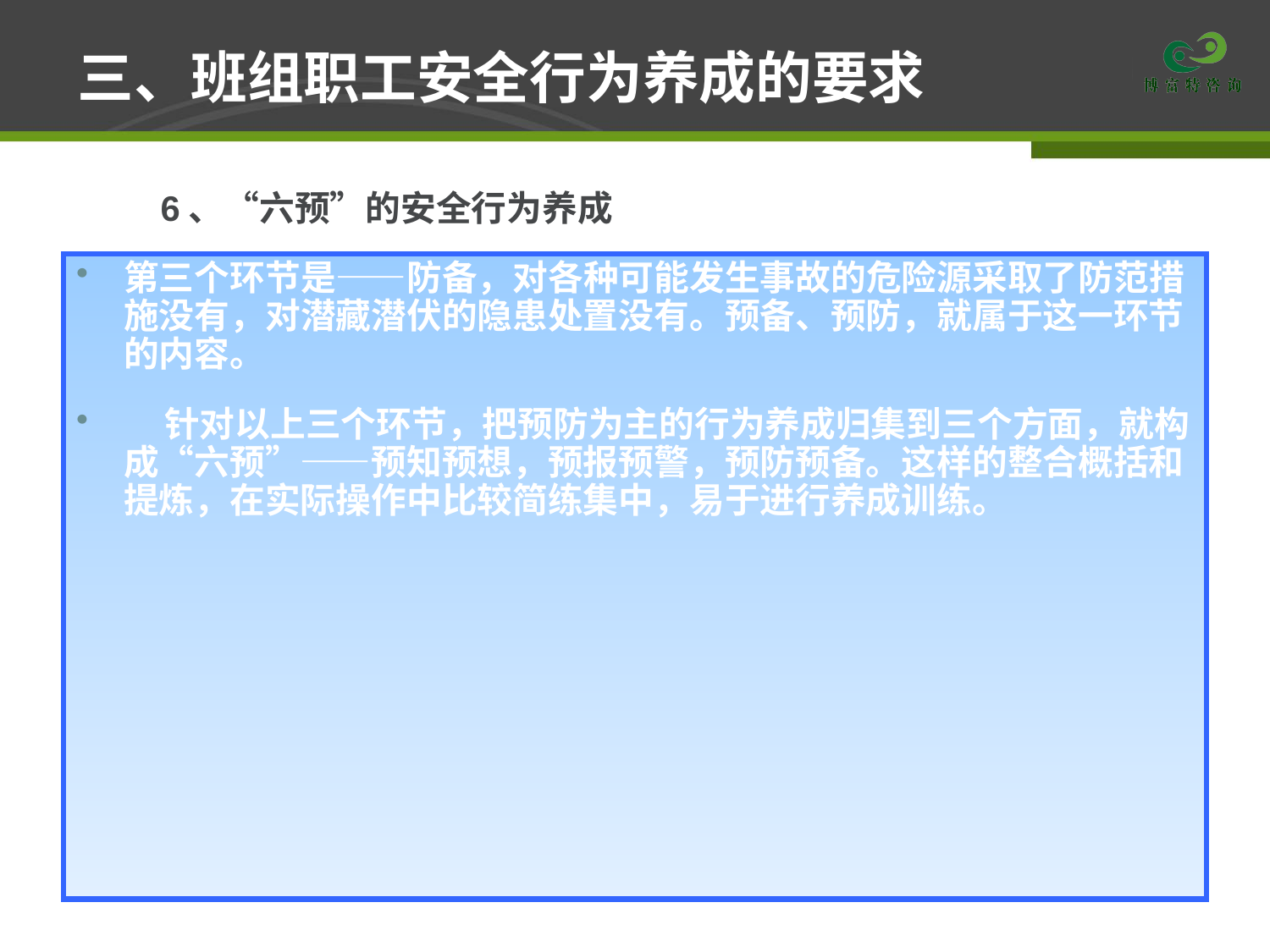

# 三、班组职工安全行为养成的要求
6、“六预”的安全行为养成
第三个环节是——防备，对各种可能发生事故的危险源采取了防范措施没有，对潜藏潜伏的隐患处置没有。预备、预防，就属于这一环节的内容。
    针对以上三个环节，把预防为主的行为养成归集到三个方面，就构成“六预”——预知预想，预报预警，预防预备。这样的整合概括和提炼，在实际操作中比较简练集中，易于进行养成训练。
71